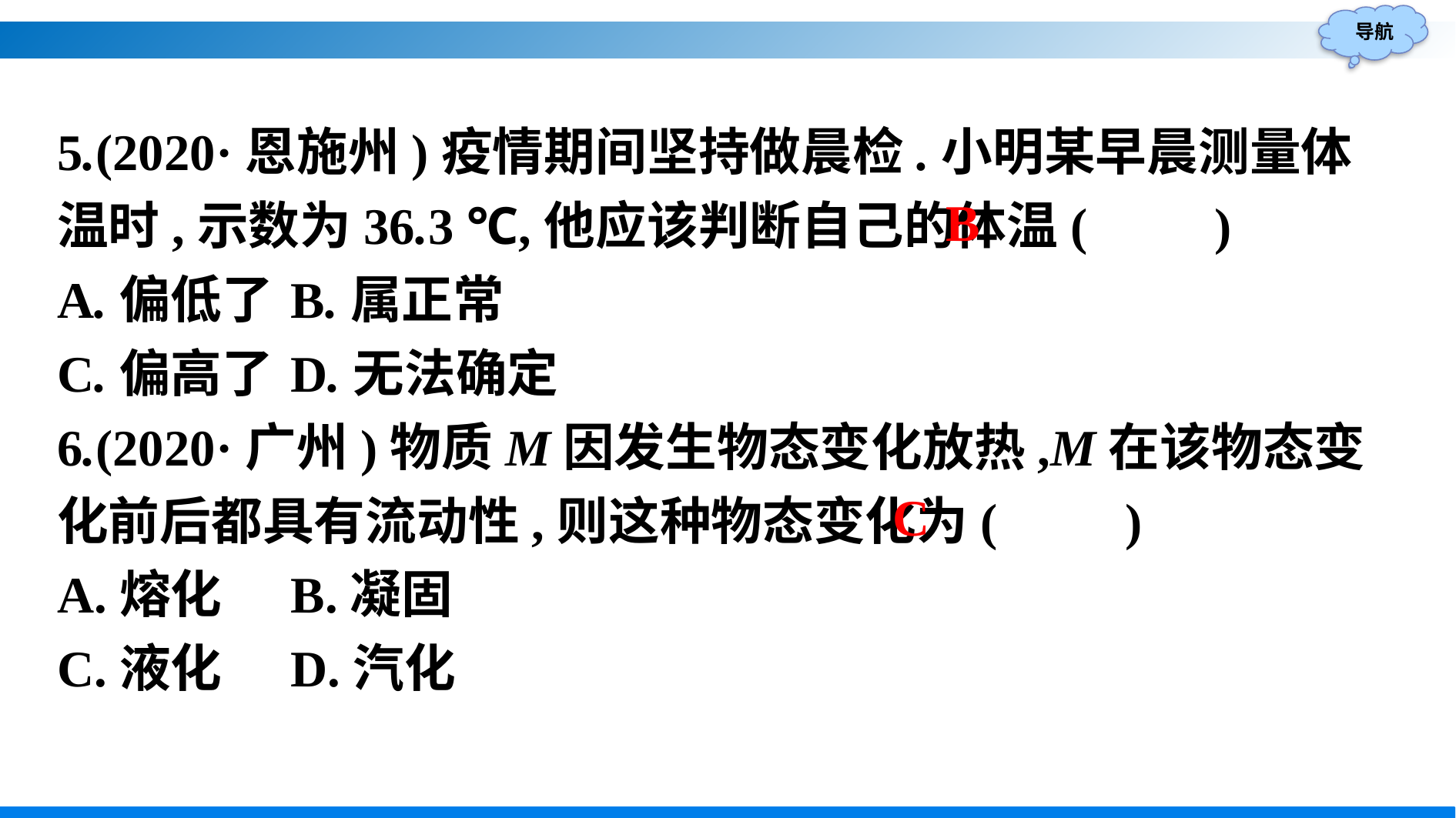

5.(2020·恩施州)疫情期间坚持做晨检.小明某早晨测量体温时,示数为36.3 ℃,他应该判断自己的体温(　　)
A.偏低了	B.属正常
C.偏高了	D.无法确定
6.(2020·广州)物质M因发生物态变化放热,M在该物态变化前后都具有流动性,则这种物态变化为(　　)
A.熔化	B.凝固
C.液化	D.汽化
B
C